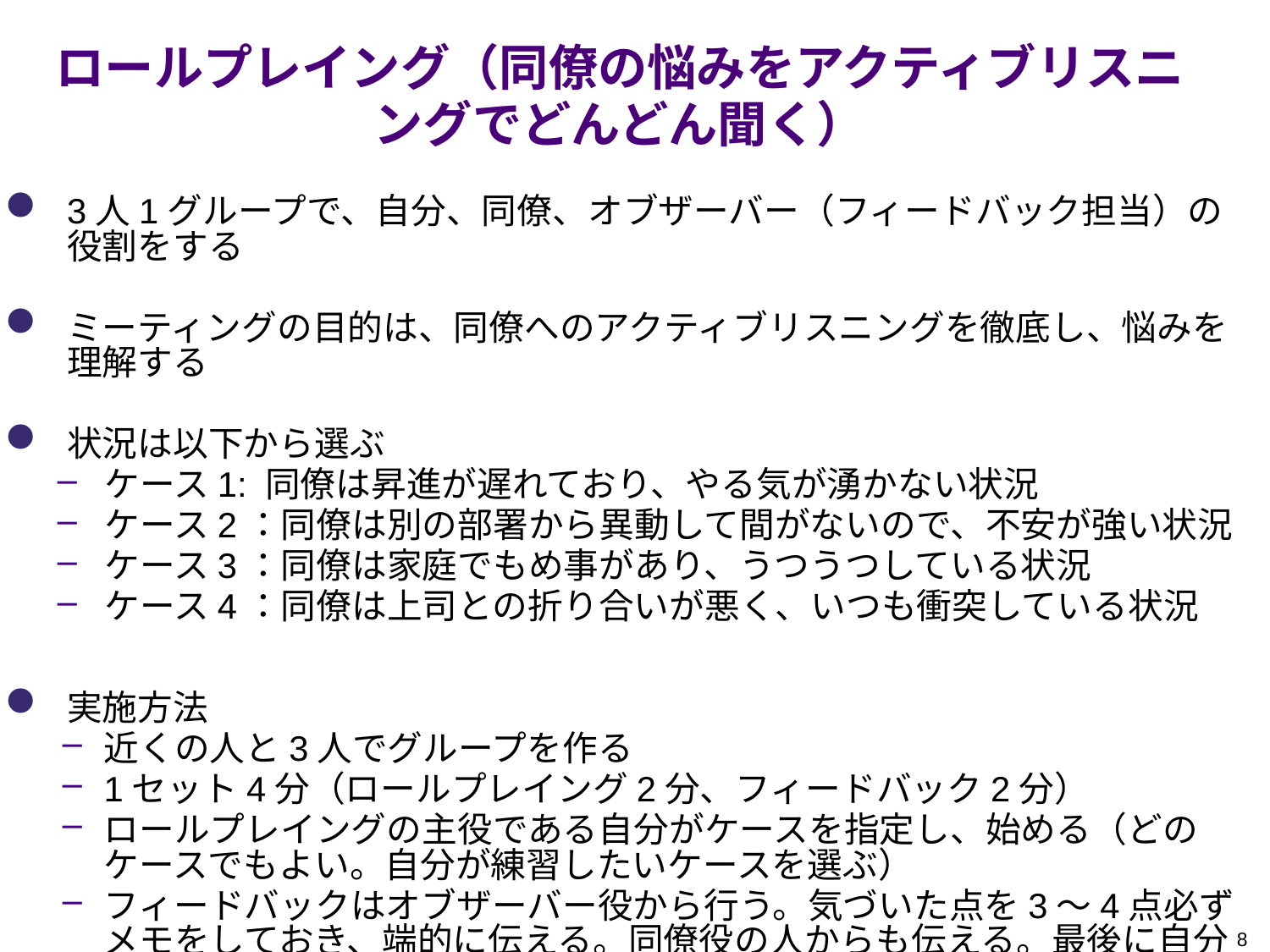

# ロールプレイング（同僚の悩みをアクティブリスニングでどんどん聞く）
3人1グループで、自分、同僚、オブザーバー（フィードバック担当）の役割をする

ミーティングの目的は、同僚へのアクティブリスニングを徹底し、悩みを理解する

状況は以下から選ぶ
ケース1: 同僚は昇進が遅れており、やる気が湧かない状況
ケース2：同僚は別の部署から異動して間がないので、不安が強い状況
ケース3：同僚は家庭でもめ事があり、うつうつしている状況
ケース4：同僚は上司との折り合いが悪く、いつも衝突している状況

実施方法
近くの人と3人でグループを作る
1セット4分（ロールプレイング2分、フィードバック2分）
ロールプレイングの主役である自分がケースを指定し、始める（どのケースでもよい。自分が練習したいケースを選ぶ）
フィードバックはオブザーバー役から行う。気づいた点を3～4点必ずメモをしておき、端的に伝える。同僚役の人からも伝える。最後に自分から感想を言う
3人が時計回りで順番に3役を演じる（4分ｘ3＝12分）
8